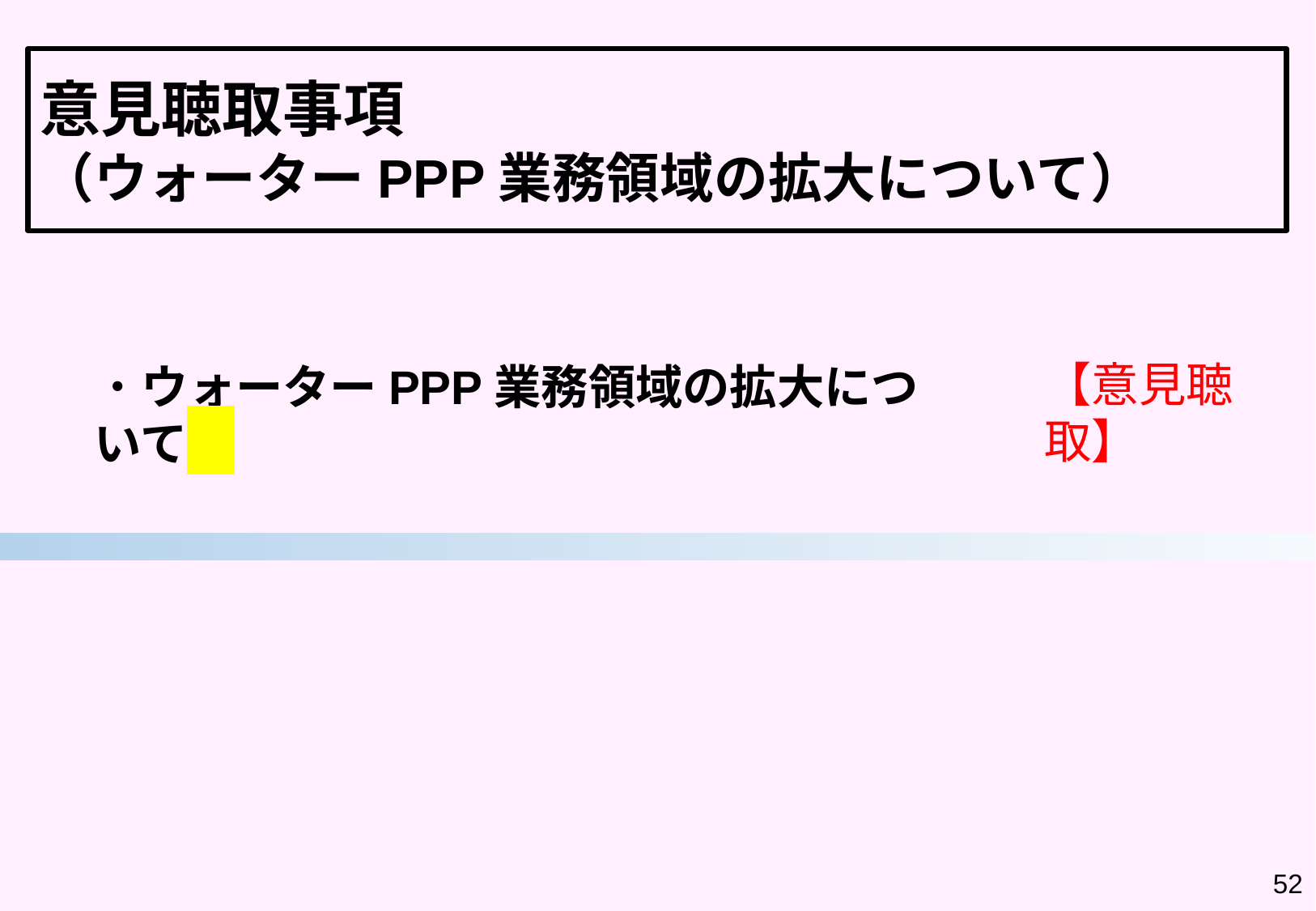

意見聴取事項
（ウォーターPPP業務領域の拡大について）
・ウォーターPPP業務領域の拡大について
【意見聴取】
52